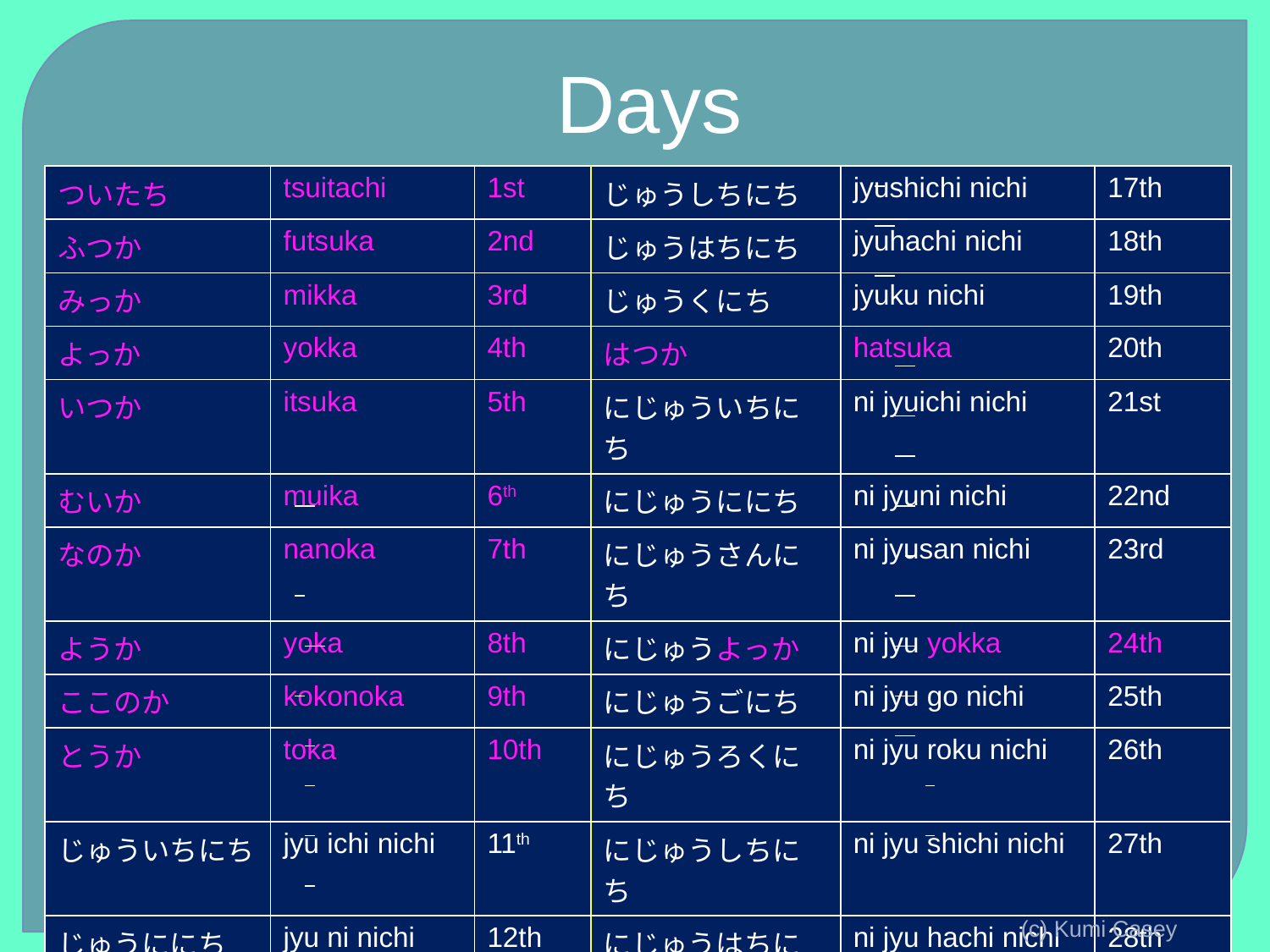

# Days
| ついたち | tsuitachi | 1st | じゅうしちにち | jyushichi nichi | 17th |
| --- | --- | --- | --- | --- | --- |
| ふつか | futsuka | 2nd | じゅうはちにち | jyuhachi nichi | 18th |
| みっか | mikka | 3rd | じゅうくにち | jyuku nichi | 19th |
| よっか | yokka | 4th | はつか | hatsuka | 20th |
| いつか | itsuka | 5th | にじゅういちにち | ni jyuichi nichi | 21st |
| むいか | muika | 6th | にじゅうににち | ni jyuni nichi | 22nd |
| なのか | nanoka | 7th | にじゅうさんにち | ni jyusan nichi | 23rd |
| ようか | yoka | 8th | にじゅうよっか | ni jyu yokka | 24th |
| ここのか | kokonoka | 9th | にじゅうごにち | ni jyu go nichi | 25th |
| とうか | toka | 10th | にじゅうろくにち | ni jyu roku nichi | 26th |
| じゅういちにち | jyu ichi nichi | 11th | にじゅうしちにち | ni jyu shichi nichi | 27th |
| じゅうににち | jyu ni nichi | 12th | にじゅうはちにち | ni jyu hachi nichi | 28th |
| じゅうさんにち | jyu san nichi | 13th | にじゅうくにち | ni jyuku nichi | 29th |
| じゅうよっか | jyu yokka | 14th | さんじゅうにち | san jyu nichi | 30th |
| じゅうごにち | jyu go nichi | 15th | さんじゅういちにち | san jyu ichi nichi | 31st |
| じゅうろくにち | jyu roku nichi | 16th |  |  |  |
(c) Kumi Casey